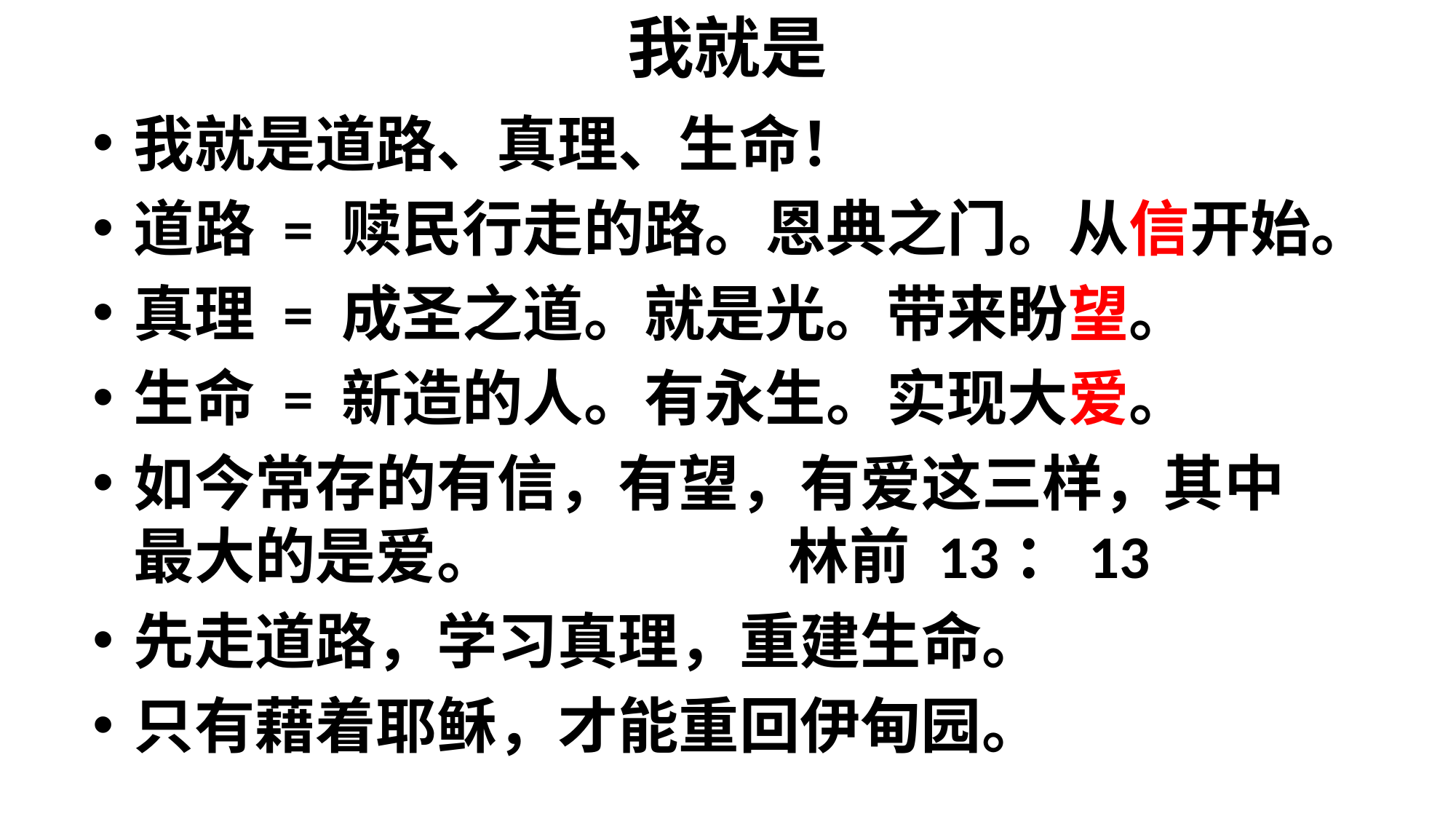

# 我就是
我就是道路、真理、生命！
道路 = 赎民行走的路。恩典之门。从信开始。
真理 = 成圣之道。就是光。带来盼望。
生命 = 新造的人。有永生。实现大爱。
如今常存的有信，有望，有爱这三样，其中最大的是爱。			林前 13：13
先走道路，学习真理，重建生命。
只有藉着耶稣，才能重回伊甸园。